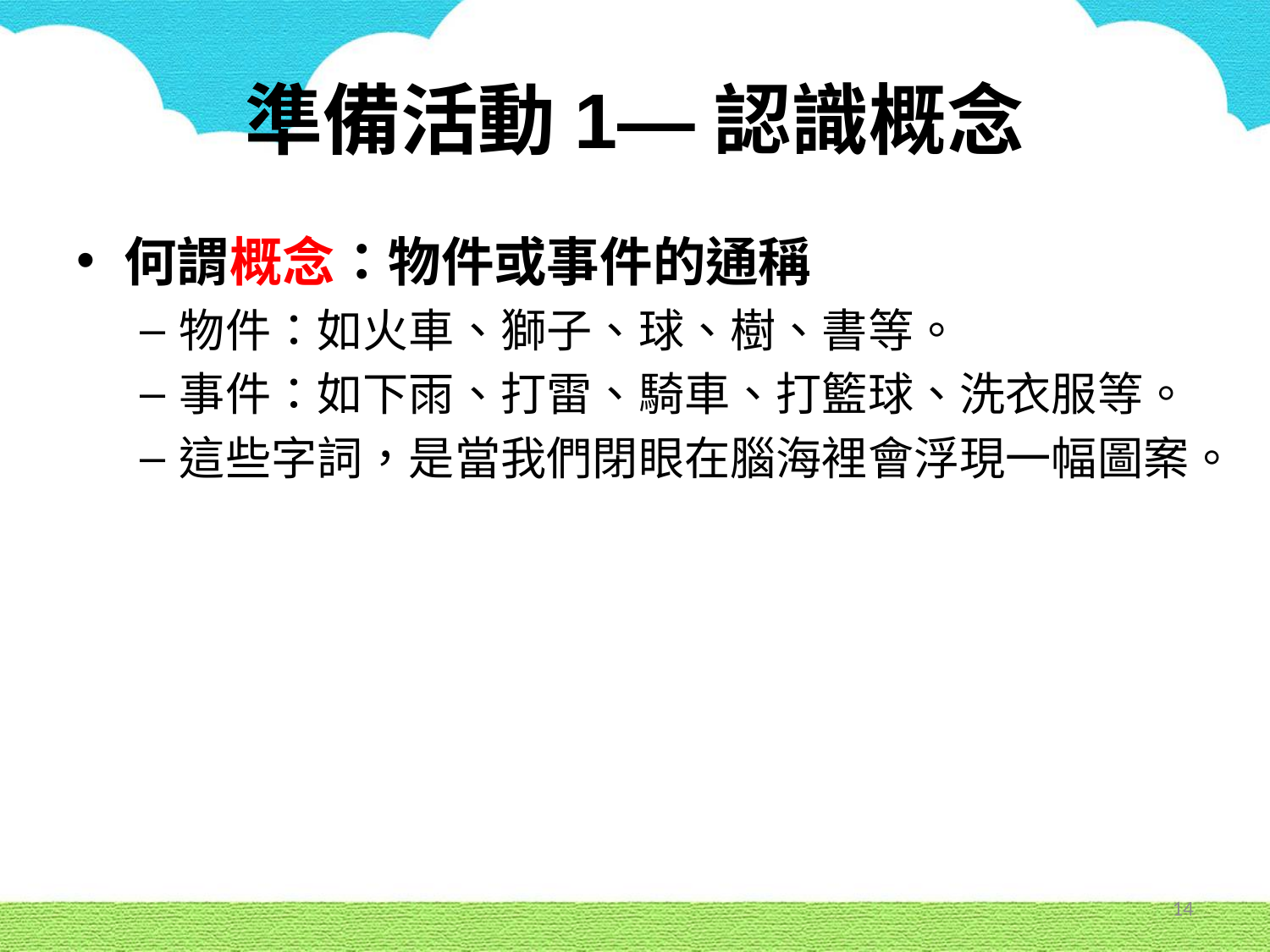

# 準備活動1—認識概念
何謂概念：物件或事件的通稱
物件：如火車、獅子、球、樹、書等。
事件：如下雨、打雷、騎車、打籃球、洗衣服等。
這些字詞，是當我們閉眼在腦海裡會浮現一幅圖案。

14